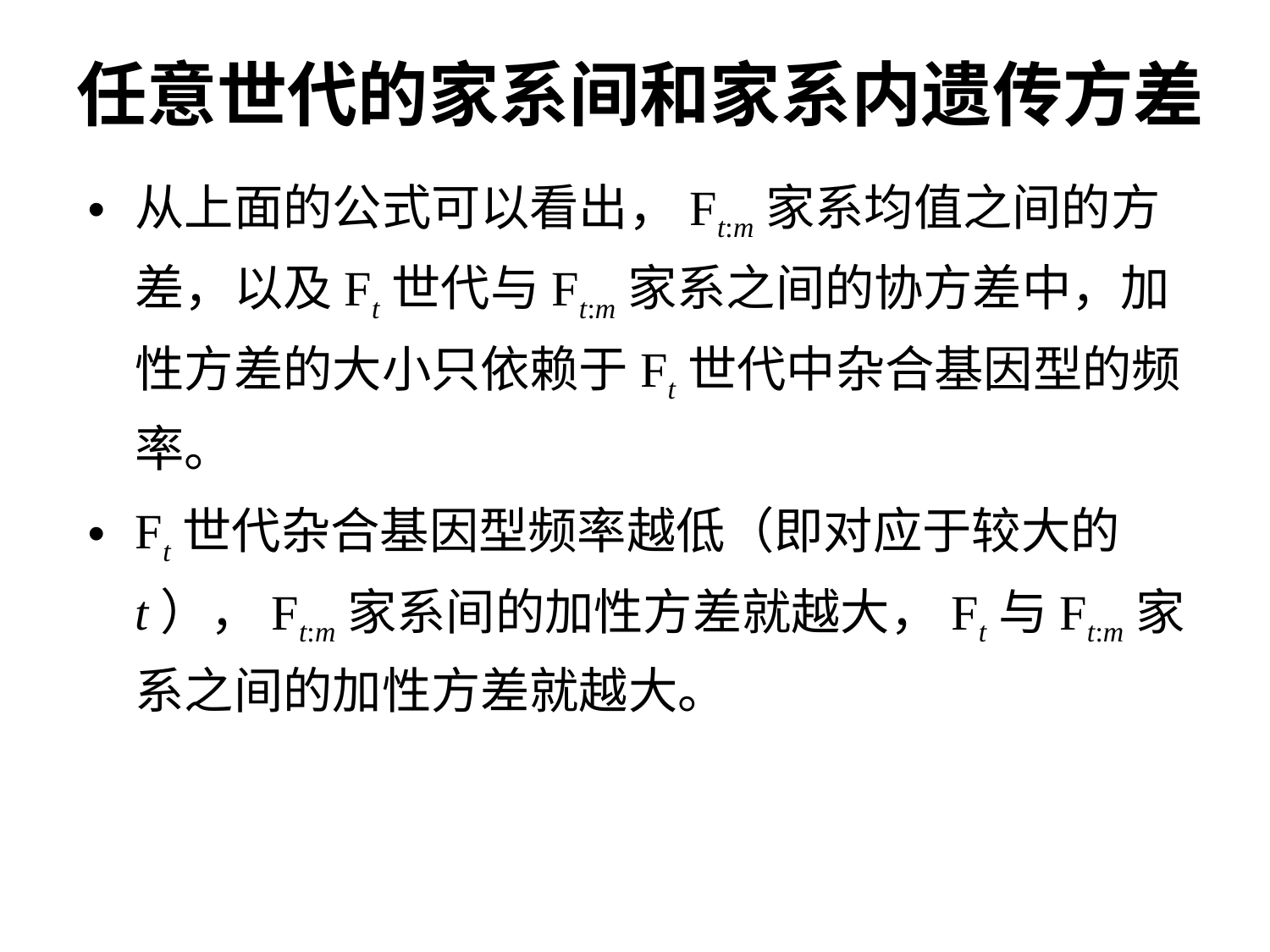

# 任意世代的家系间和家系内遗传方差
从上面的公式可以看出，Ft:m家系均值之间的方差，以及Ft世代与Ft:m家系之间的协方差中，加性方差的大小只依赖于Ft世代中杂合基因型的频率。
Ft世代杂合基因型频率越低（即对应于较大的t），Ft:m家系间的加性方差就越大，Ft与Ft:m家系之间的加性方差就越大。